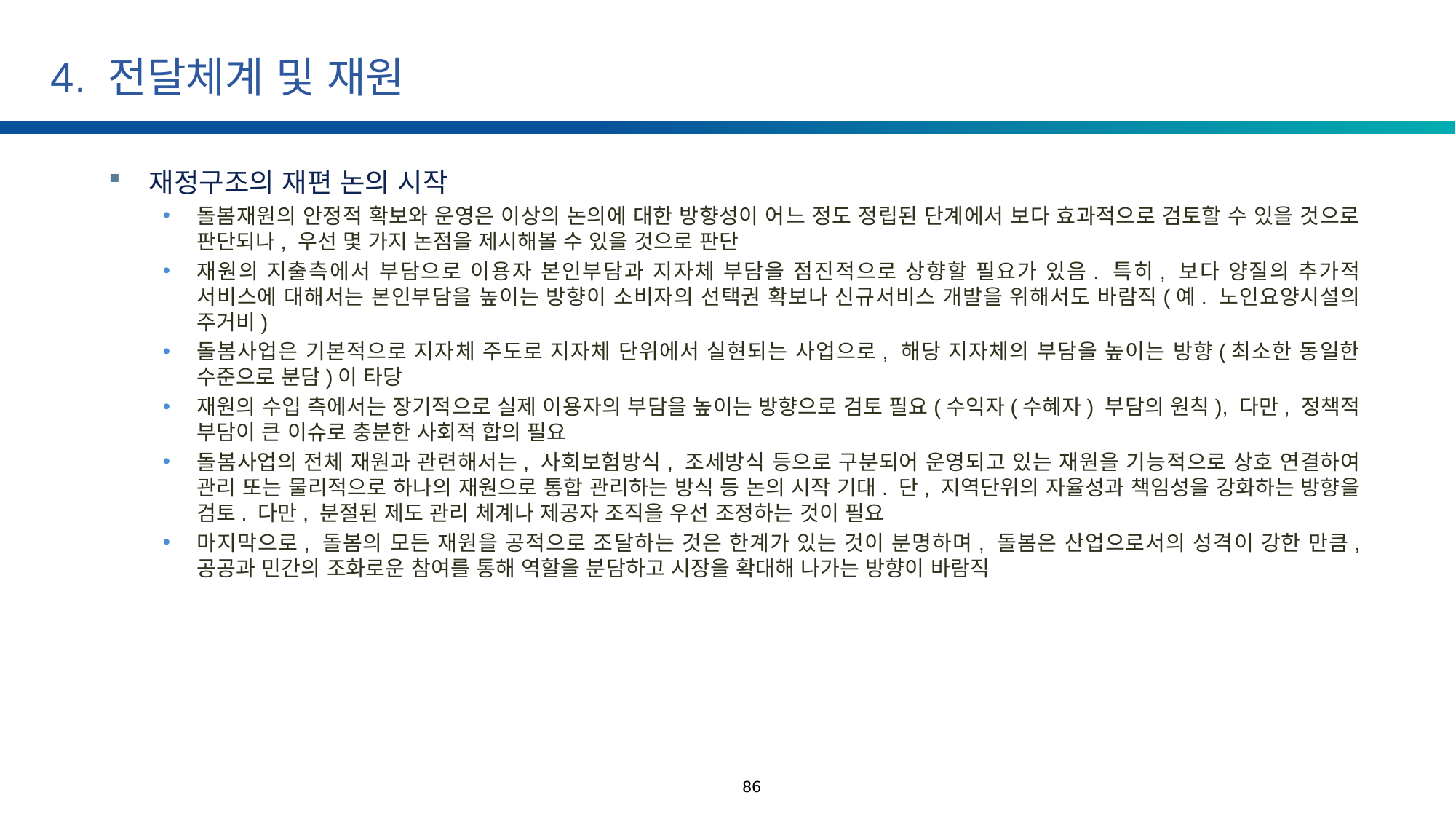

# 4. 전달체계 및 재원
재정구조의 재편 논의 시작
돌봄재원의 안정적 확보와 운영은 이상의 논의에 대한 방향성이 어느 정도 정립된 단계에서 보다 효과적으로 검토할 수 있을 것으로 판단되나, 우선 몇 가지 논점을 제시해볼 수 있을 것으로 판단
재원의 지출측에서 부담으로 이용자 본인부담과 지자체 부담을 점진적으로 상향할 필요가 있음. 특히, 보다 양질의 추가적 서비스에 대해서는 본인부담을 높이는 방향이 소비자의 선택권 확보나 신규서비스 개발을 위해서도 바람직(예. 노인요양시설의 주거비)
돌봄사업은 기본적으로 지자체 주도로 지자체 단위에서 실현되는 사업으로, 해당 지자체의 부담을 높이는 방향(최소한 동일한 수준으로 분담)이 타당
재원의 수입 측에서는 장기적으로 실제 이용자의 부담을 높이는 방향으로 검토 필요(수익자(수혜자) 부담의 원칙), 다만, 정책적 부담이 큰 이슈로 충분한 사회적 합의 필요
돌봄사업의 전체 재원과 관련해서는, 사회보험방식, 조세방식 등으로 구분되어 운영되고 있는 재원을 기능적으로 상호 연결하여 관리 또는 물리적으로 하나의 재원으로 통합 관리하는 방식 등 논의 시작 기대. 단, 지역단위의 자율성과 책임성을 강화하는 방향을 검토. 다만, 분절된 제도 관리 체계나 제공자 조직을 우선 조정하는 것이 필요
마지막으로, 돌봄의 모든 재원을 공적으로 조달하는 것은 한계가 있는 것이 분명하며, 돌봄은 산업으로서의 성격이 강한 만큼, 공공과 민간의 조화로운 참여를 통해 역할을 분담하고 시장을 확대해 나가는 방향이 바람직

86